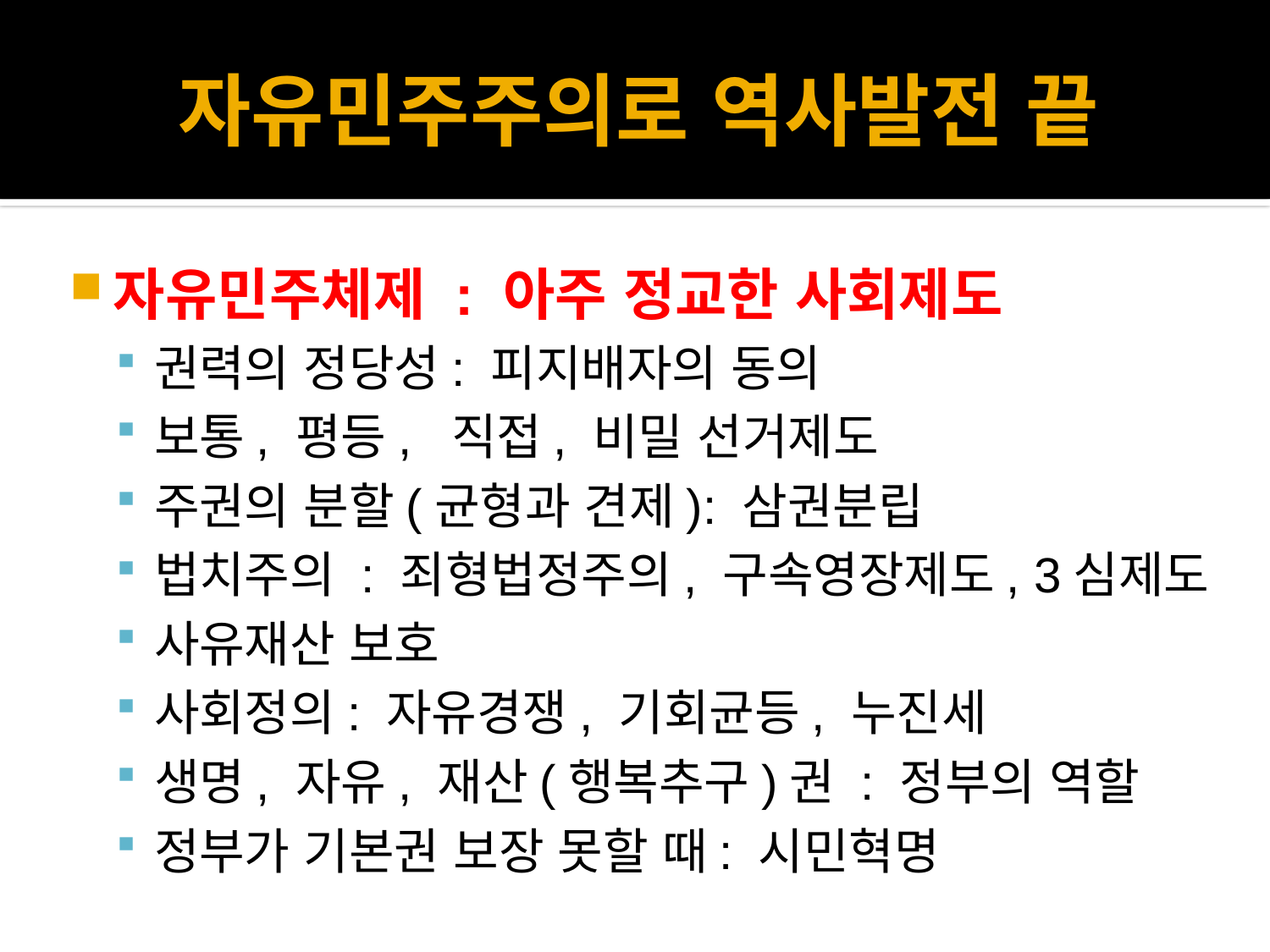

# 자유민주주의로 역사발전 끝
자유민주체제 : 아주 정교한 사회제도
권력의 정당성: 피지배자의 동의
보통, 평등,  직접, 비밀 선거제도
주권의 분할(균형과 견제): 삼권분립
법치주의 : 죄형법정주의, 구속영장제도, 3심제도
사유재산 보호
사회정의: 자유경쟁, 기회균등, 누진세
생명, 자유, 재산(행복추구)권 : 정부의 역할
정부가 기본권 보장 못할 때: 시민혁명